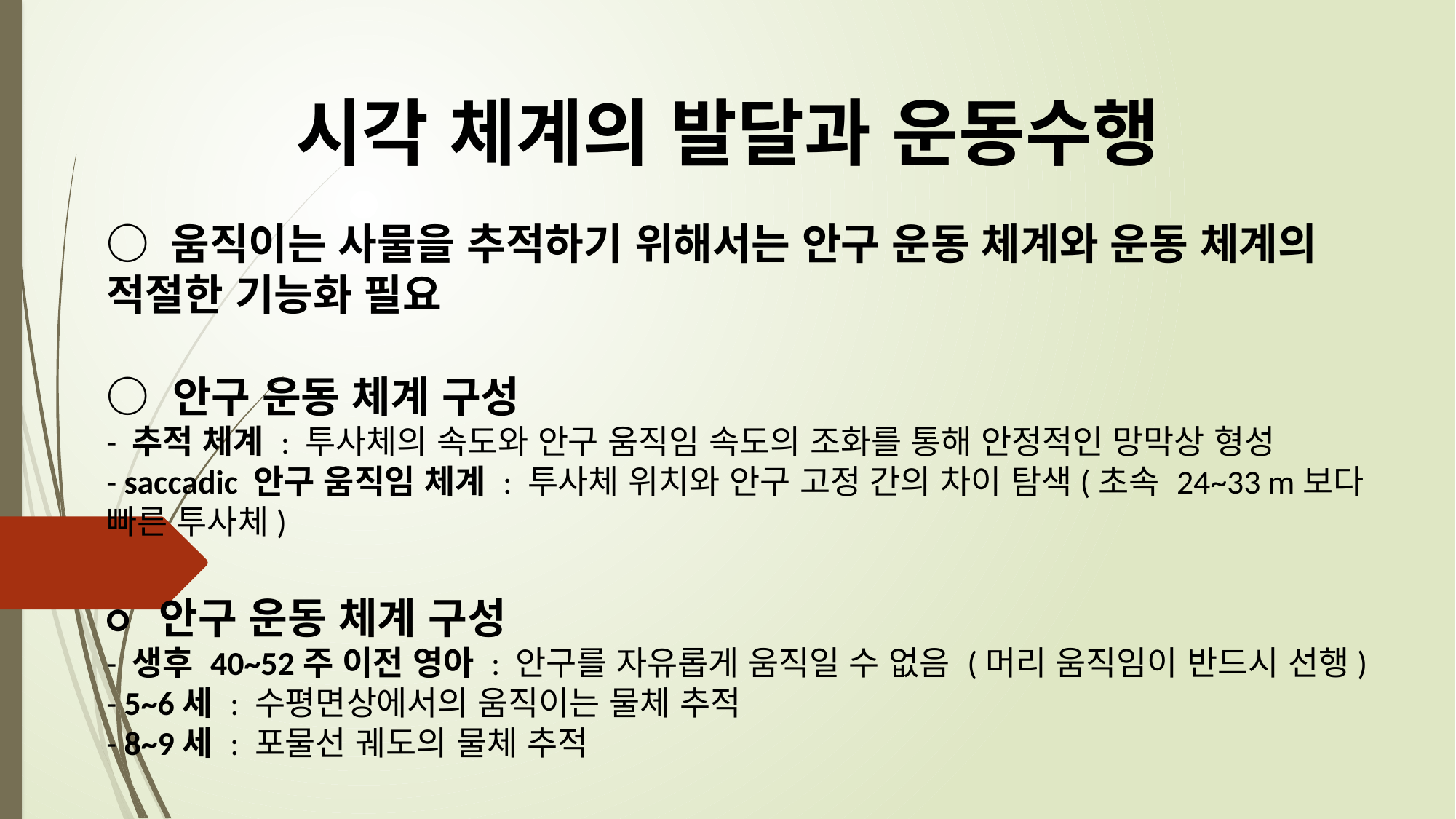

시각 체계의 발달과 운동수행
# ○ 움직이는 사물을 추적하기 위해서는 안구 운동 체계와 운동 체계의 적절한 기능화 필요 ○  안구 운동 체계 구성 - 추적 체계 : 투사체의 속도와 안구 움직임 속도의 조화를 통해 안정적인 망막상 형성 - saccadic 안구 움직임 체계 : 투사체 위치와 안구 고정 간의 차이 탐색(초속 24~33 m보다 빠른 투사체) ○  안구 운동 체계 구성 - 생후 40~52주 이전 영아 : 안구를 자유롭게 움직일 수 없음 (머리 움직임이 반드시 선행) - 5~6세 : 수평면상에서의 움직이는 물체 추적 - 8~9세 : 포물선 궤도의 물체 추적